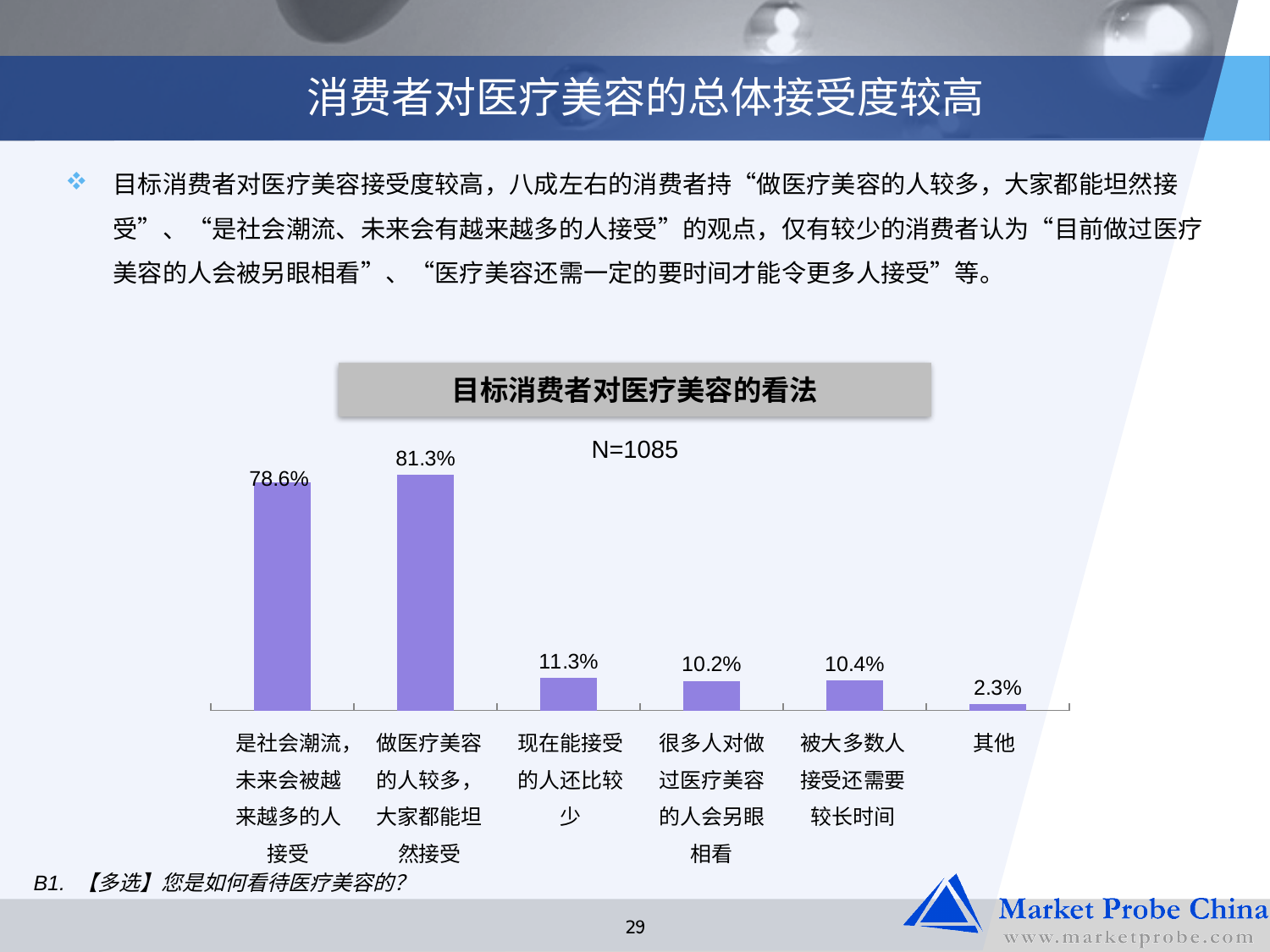

# 消费者对医疗美容的总体接受度较高
目标消费者对医疗美容接受度较高，八成左右的消费者持“做医疗美容的人较多，大家都能坦然接受”、“是社会潮流、未来会有越来越多的人接受”的观点，仅有较少的消费者认为“目前做过医疗美容的人会被另眼相看”、“医疗美容还需一定的要时间才能令更多人接受”等。
目标消费者对医疗美容的看法
N=1085

### Chart

| Category | 总计 |
|---|---|
| 社会潮流，未来会被越来越多的人接受 | 0.786 |
| 身边做医疗美容的人比较多，大家都能很坦然的面对 | 0.813 |
| 多是一些职业需要才去做的 | 0.113 |
| 社会上大多数人会对做过医疗美容的人另眼相看 | 0.10199999999999998 |
| 被大多数人接受还需要一个比较长的时间 | 0.10400000000000002 |
| 说不好 | 0.023 |
| 是社会潮流，未来会被越来越多的人接受 | 做医疗美容的人较多，大家都能坦然接受 | 现在能接受的人还比较少 | 很多人对做过医疗美容的人会另眼相看 | 被大多数人接受还需要较长时间 | 其他 |
| --- | --- | --- | --- | --- | --- |
B1. 【多选】您是如何看待医疗美容的？
29